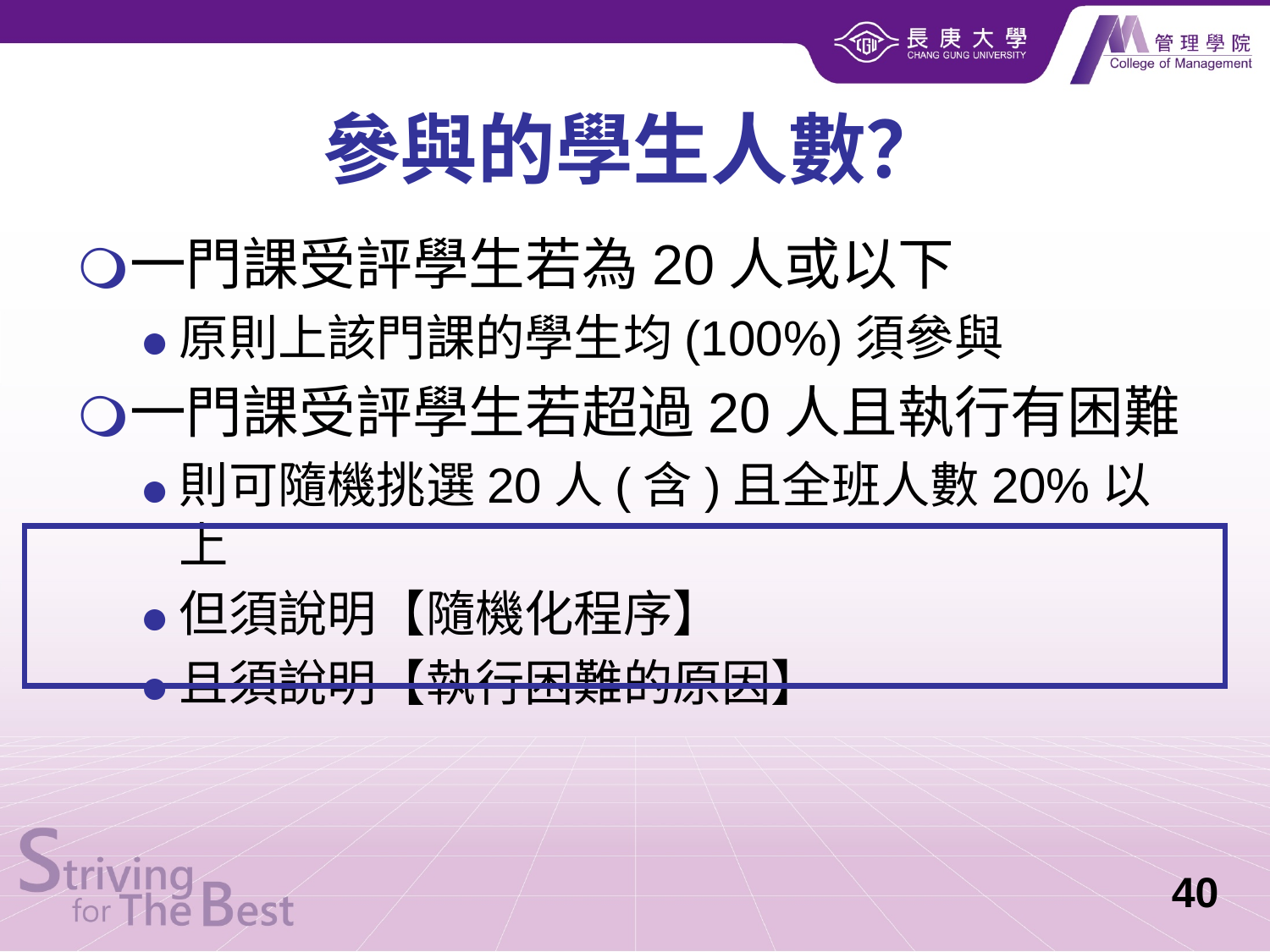

參與的學生人數？
一門課受評學生若為20人或以下
原則上該門課的學生均(100%)須參與
一門課受評學生若超過20人且執行有困難
則可隨機挑選20人(含)且全班人數20%以上
但須說明【隨機化程序】
且須說明【執行困難的原因】

40